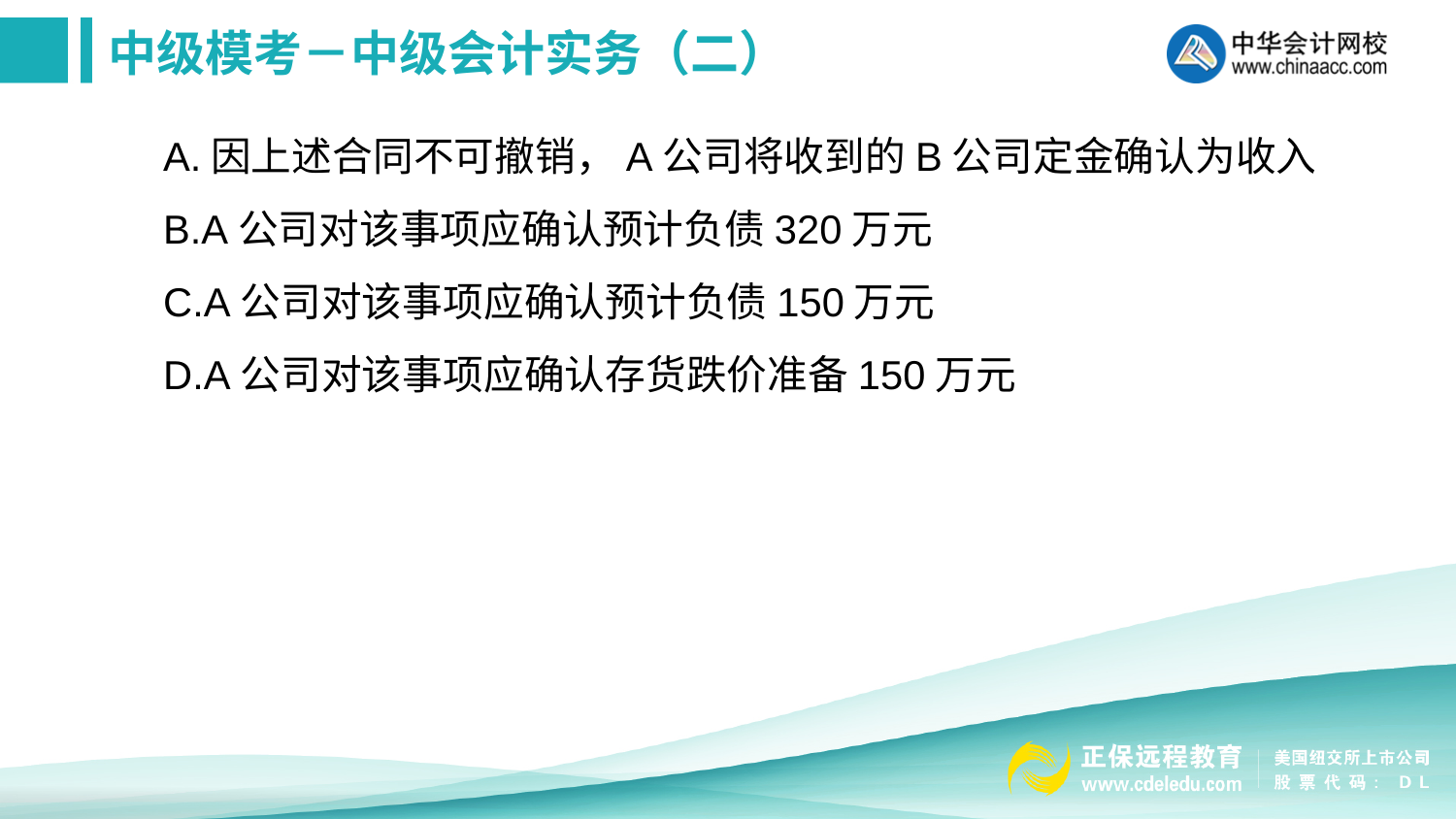

A.因上述合同不可撤销，A公司将收到的B公司定金确认为收入
B.A公司对该事项应确认预计负债320万元
C.A公司对该事项应确认预计负债150万元
D.A公司对该事项应确认存货跌价准备150万元